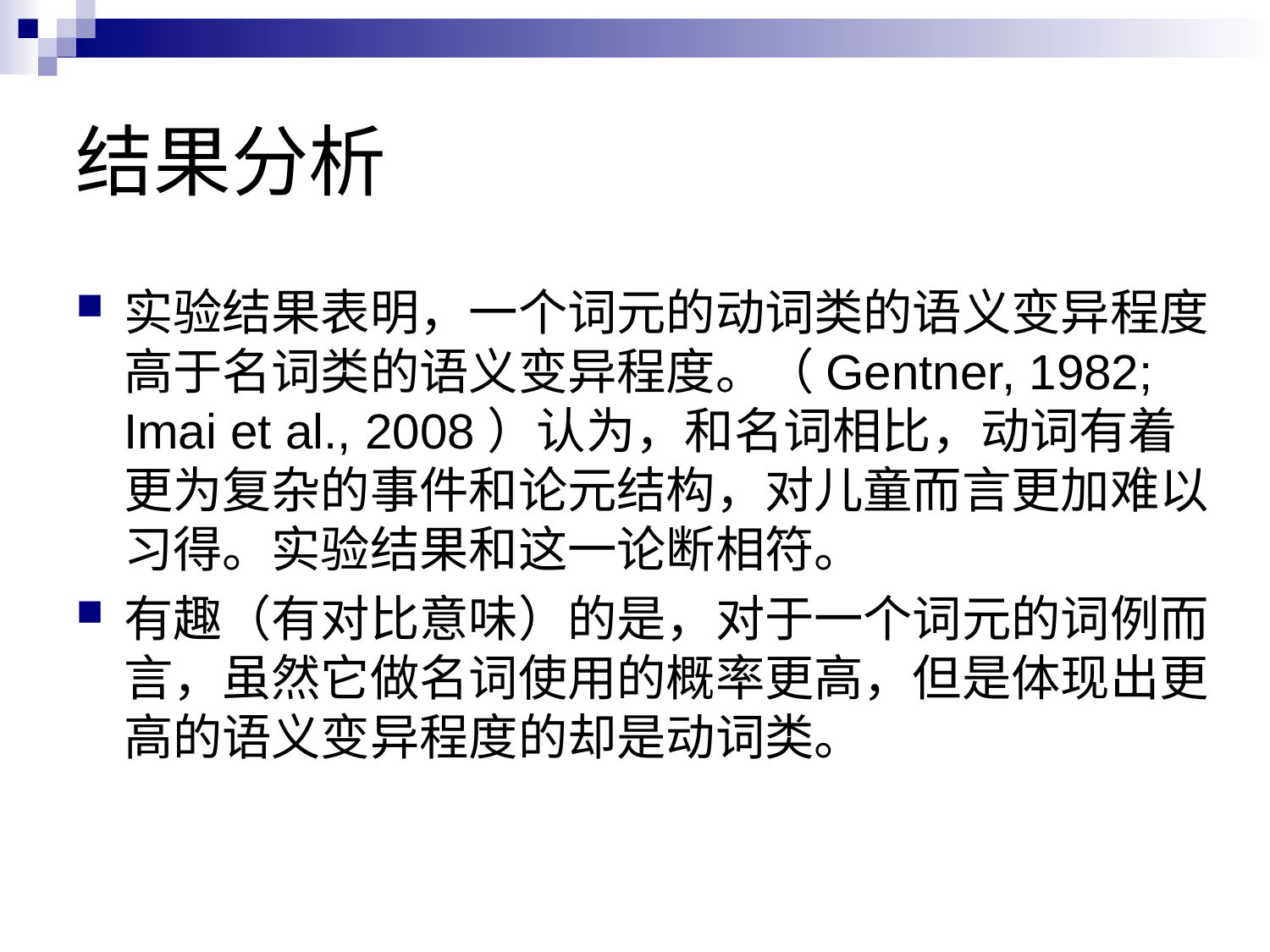

# 结果分析
实验结果表明，一个词元的动词类的语义变异程度高于名词类的语义变异程度。（Gentner, 1982; Imai et al., 2008）认为，和名词相比，动词有着更为复杂的事件和论元结构，对儿童而言更加难以习得。实验结果和这一论断相符。
有趣（有对比意味）的是，对于一个词元的词例而言，虽然它做名词使用的概率更高，但是体现出更高的语义变异程度的却是动词类。